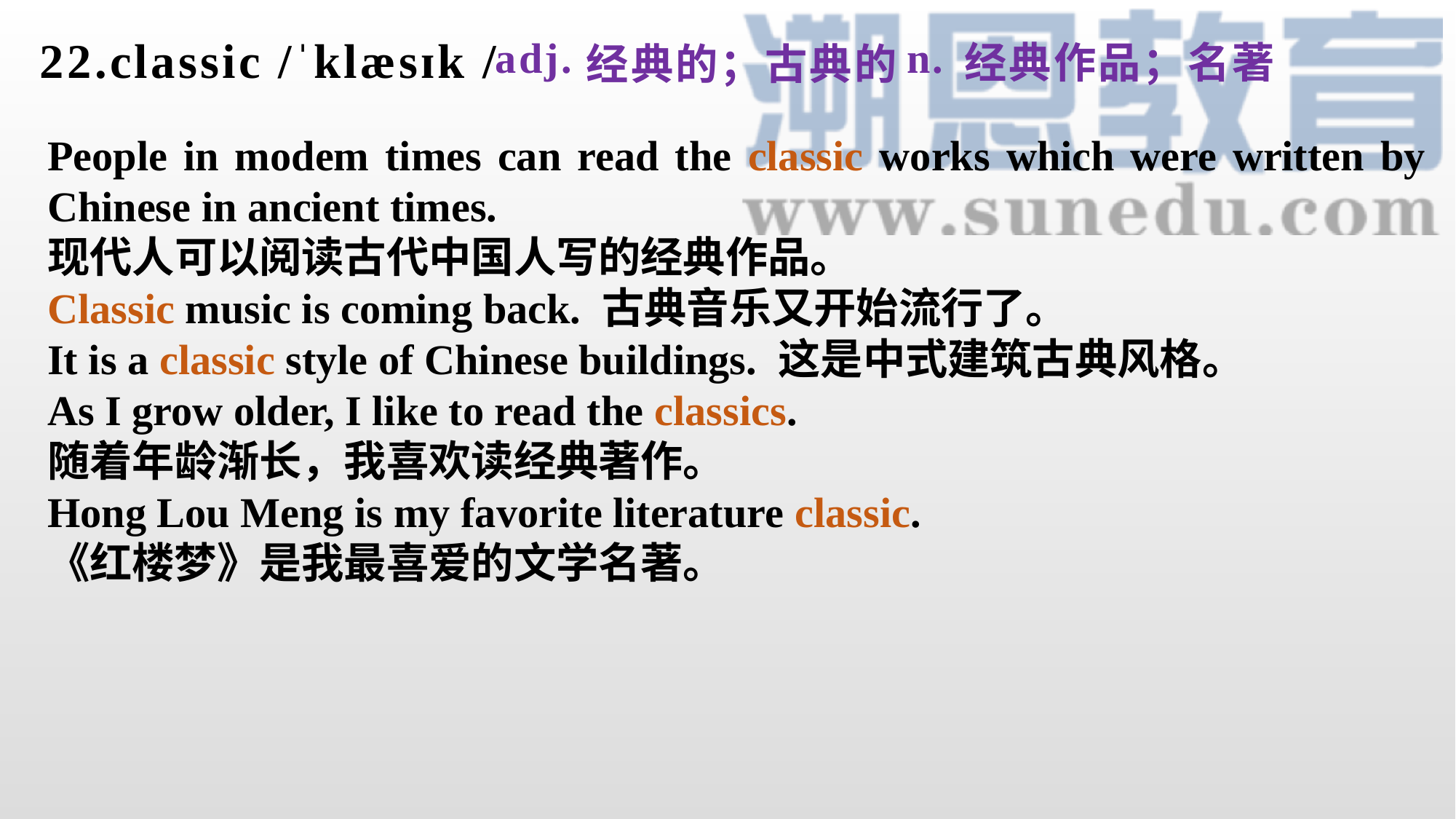

22.classic /ˈklæsɪk /
adj.                          n.
经典作品；名著
经典的；古典的
People in modem times can read the classic works which were written by Chinese in ancient times.
现代人可以阅读古代中国人写的经典作品。
Classic music is coming back. 古典音乐又开始流行了。
It is a classic style of Chinese buildings. 这是中式建筑古典风格。
As I grow older, I like to read the classics.
随着年龄渐长，我喜欢读经典著作。
Hong Lou Meng is my favorite literature classic.
《红楼梦》是我最喜爱的文学名著。